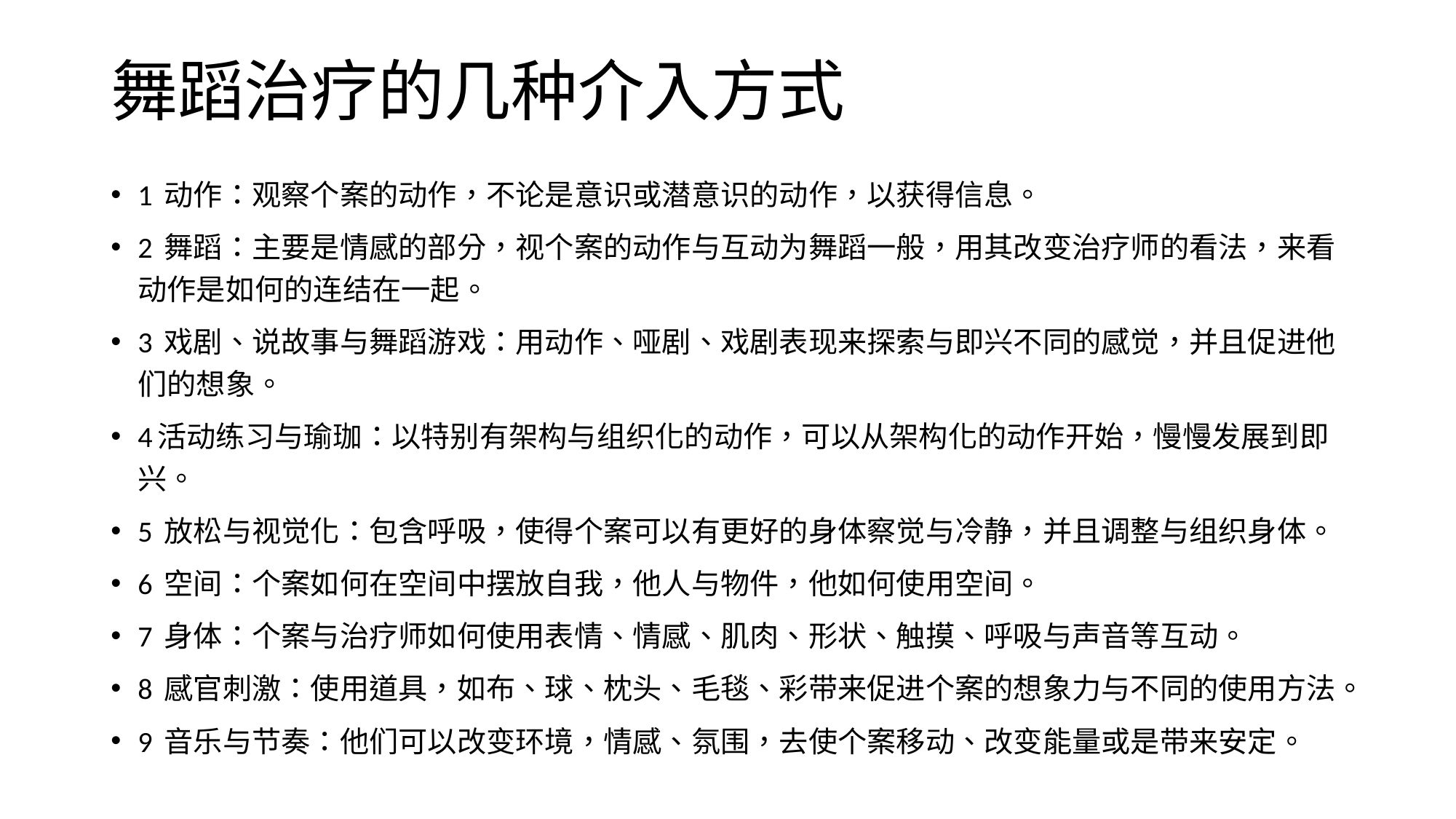

# 舞蹈治疗的几种介入方式
1 动作：观察个案的动作，不论是意识或潜意识的动作，以获得信息。
2 舞蹈：主要是情感的部分，视个案的动作与互动为舞蹈一般，用其改变治疗师的看法，来看动作是如何的连结在一起。
3 戏剧、说故事与舞蹈游戏：用动作、哑剧、戏剧表现来探索与即兴不同的感觉，并且促进他们的想象。
4活动练习与瑜珈：以特别有架构与组织化的动作，可以从架构化的动作开始，慢慢发展到即兴。
5 放松与视觉化：包含呼吸，使得个案可以有更好的身体察觉与冷静，并且调整与组织身体。
6 空间：个案如何在空间中摆放自我，他人与物件，他如何使用空间。
7 身体：个案与治疗师如何使用表情、情感、肌肉、形状、触摸、呼吸与声音等互动。
8 感官刺激：使用道具，如布、球、枕头、毛毯、彩带来促进个案的想象力与不同的使用方法。
9 音乐与节奏：他们可以改变环境，情感、氛围，去使个案移动、改变能量或是带来安定。